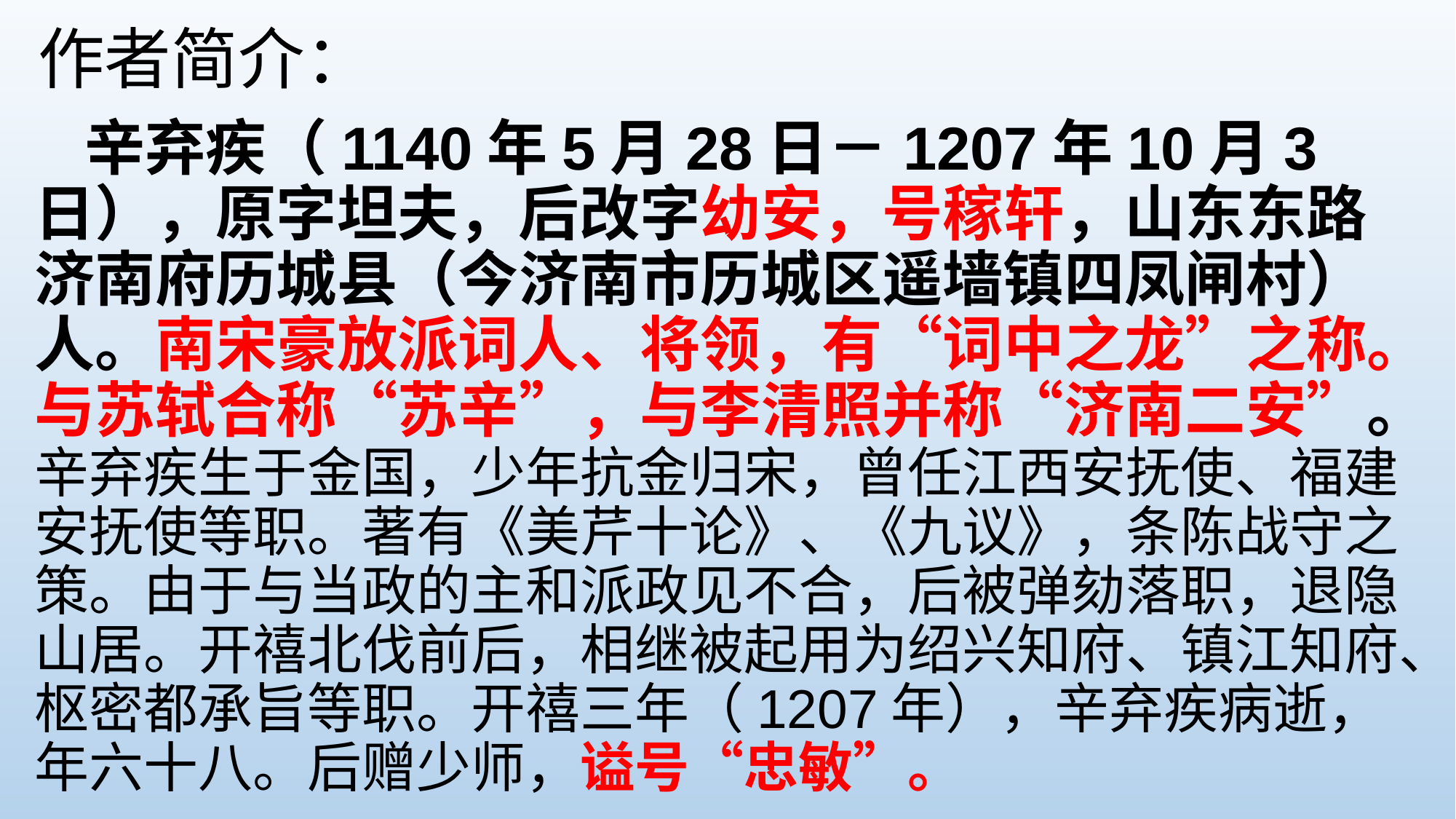

# 作者简介：
   辛弃疾（1140年5月28日－1207年10月3日），原字坦夫，后改字幼安，号稼轩，山东东路济南府历城县（今济南市历城区遥墙镇四凤闸村）人。南宋豪放派词人、将领，有“词中之龙”之称。与苏轼合称“苏辛”，与李清照并称“济南二安”。辛弃疾生于金国，少年抗金归宋，曾任江西安抚使、福建安抚使等职。著有《美芹十论》、《九议》，条陈战守之策。由于与当政的主和派政见不合，后被弹劾落职，退隐山居。开禧北伐前后，相继被起用为绍兴知府、镇江知府、枢密都承旨等职。开禧三年（1207年），辛弃疾病逝，年六十八。后赠少师，谥号“忠敏”。